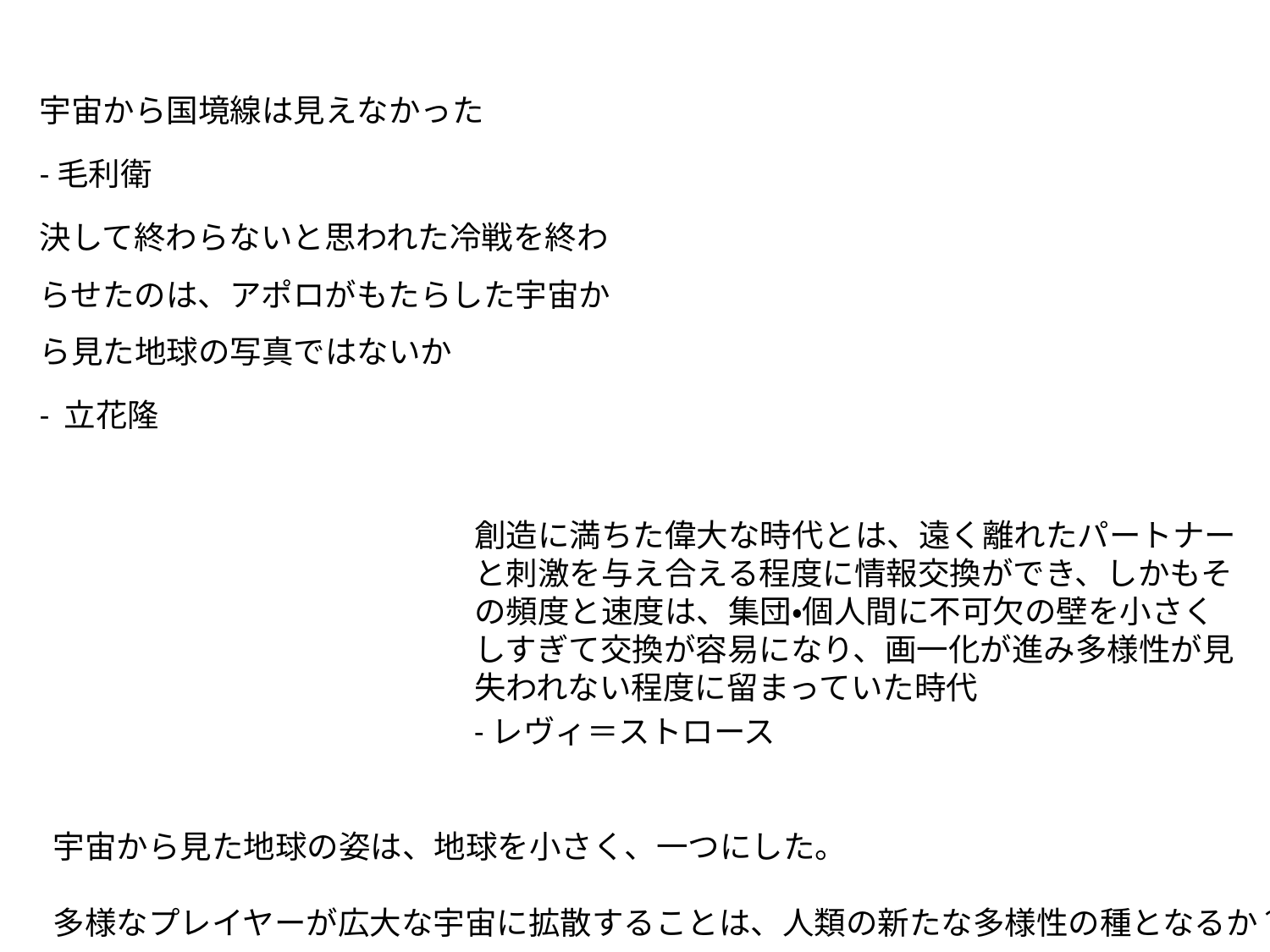

宇宙から国境線は見えなかった
-毛利衛
決して終わらないと思われた冷戦を終わらせたのは、アポロがもたらした宇宙から見た地球の写真ではないか
- 立花隆
創造に満ちた偉大な時代とは、遠く離れたパートナーと刺激を与え合える程度に情報交換ができ、しかもその頻度と速度は、集団・個人間に不可欠の壁を小さくしすぎて交換が容易になり、画一化が進み多様性が見失われない程度に留まっていた時代
-レヴィ＝ストロース
宇宙から見た地球の姿は、地球を小さく、一つにした。

多様なプレイヤーが広大な宇宙に拡散することは、人類の新たな多様性の種となるか？